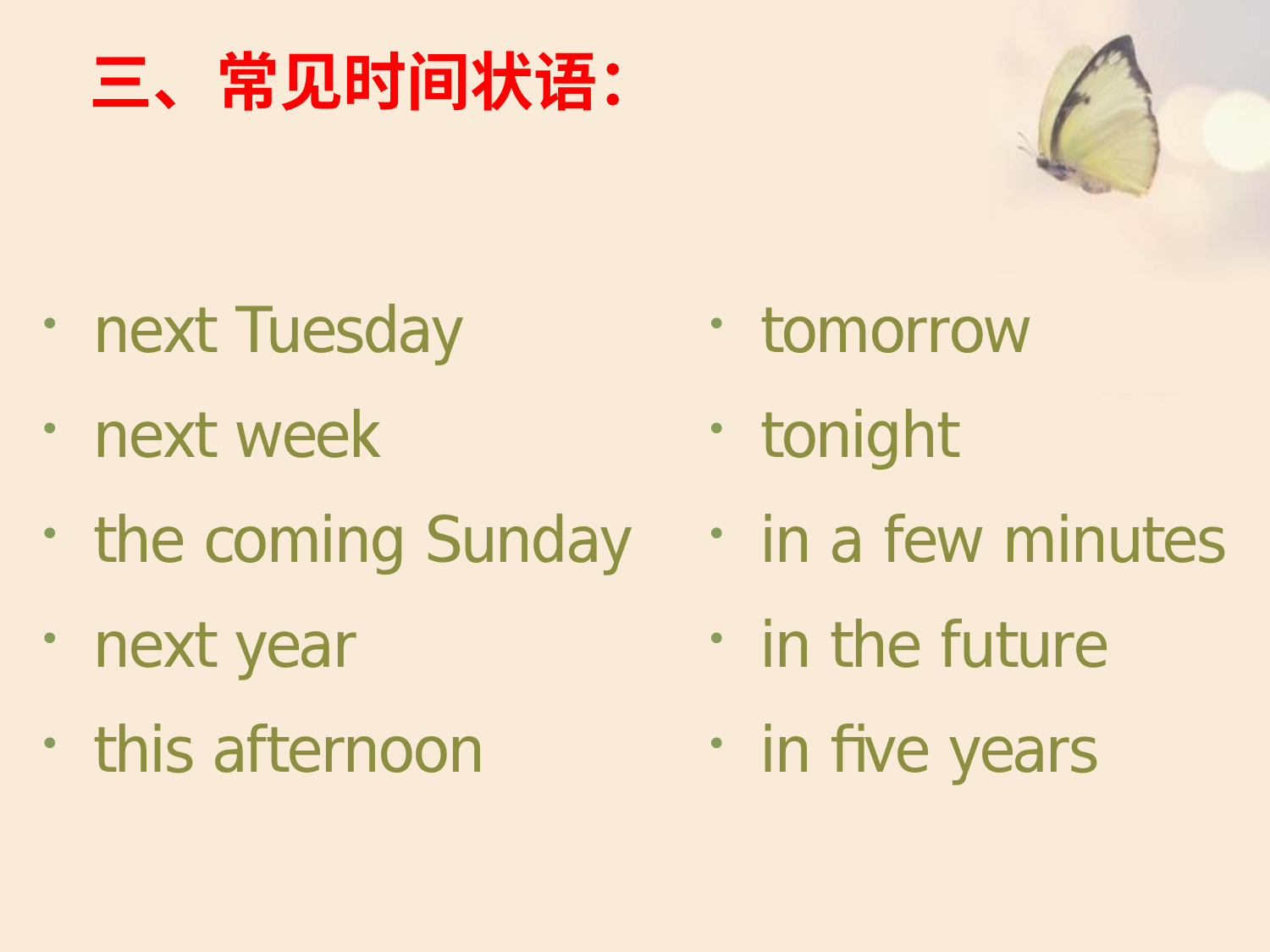

# 三、常见时间状语：
next Tuesday
next week
the coming Sunday
next year
this afternoon

tomorrow
tonight
in a few minutes
in the future
in five years